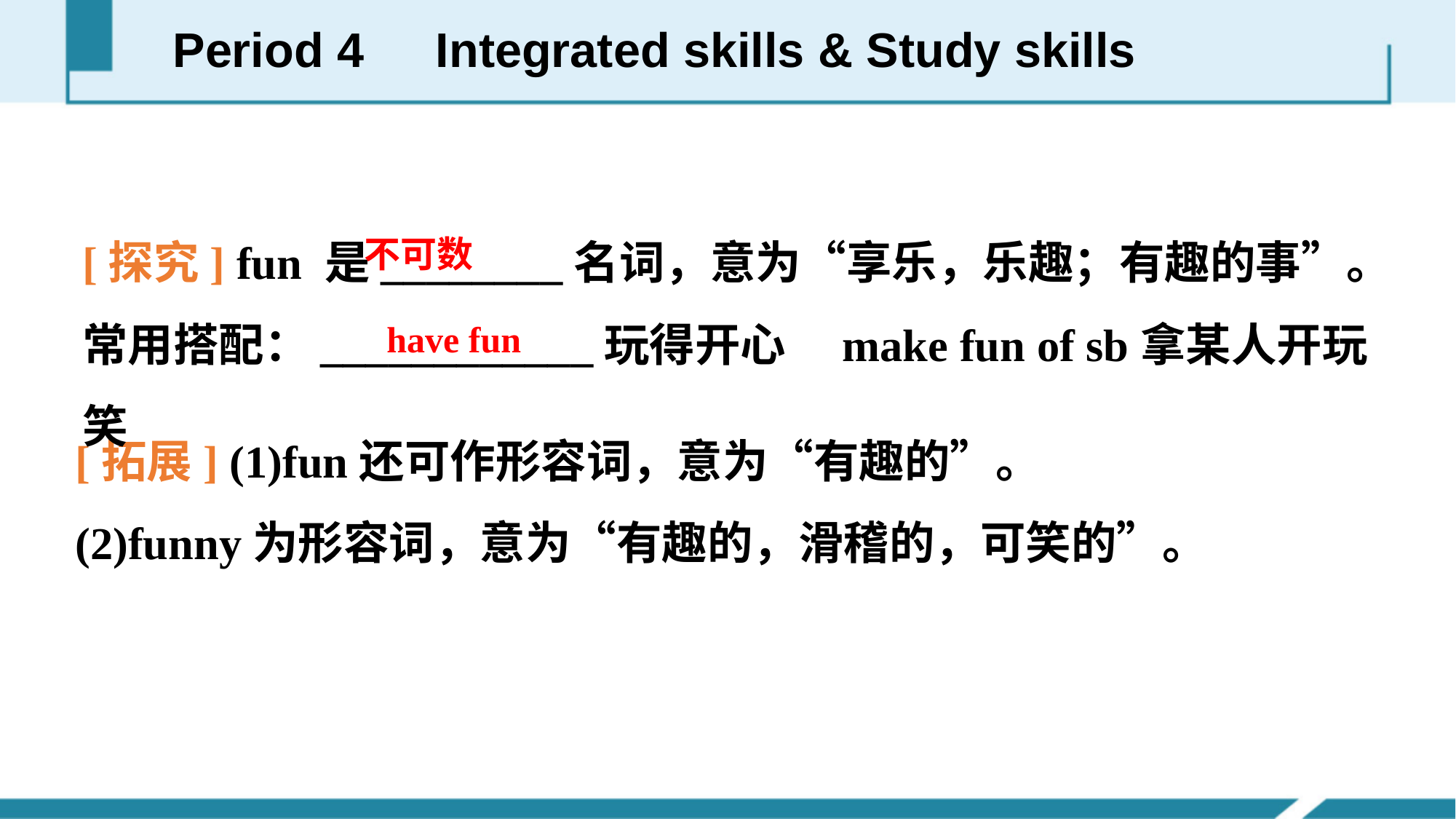

Period 4　Integrated skills & Study skills
[探究] fun 是________名词，意为“享乐，乐趣；有趣的事”。常用搭配：____________玩得开心　make fun of sb拿某人开玩笑
不可数
have fun
[拓展] (1)fun还可作形容词，意为“有趣的”。
(2)funny为形容词，意为“有趣的，滑稽的，可笑的”。